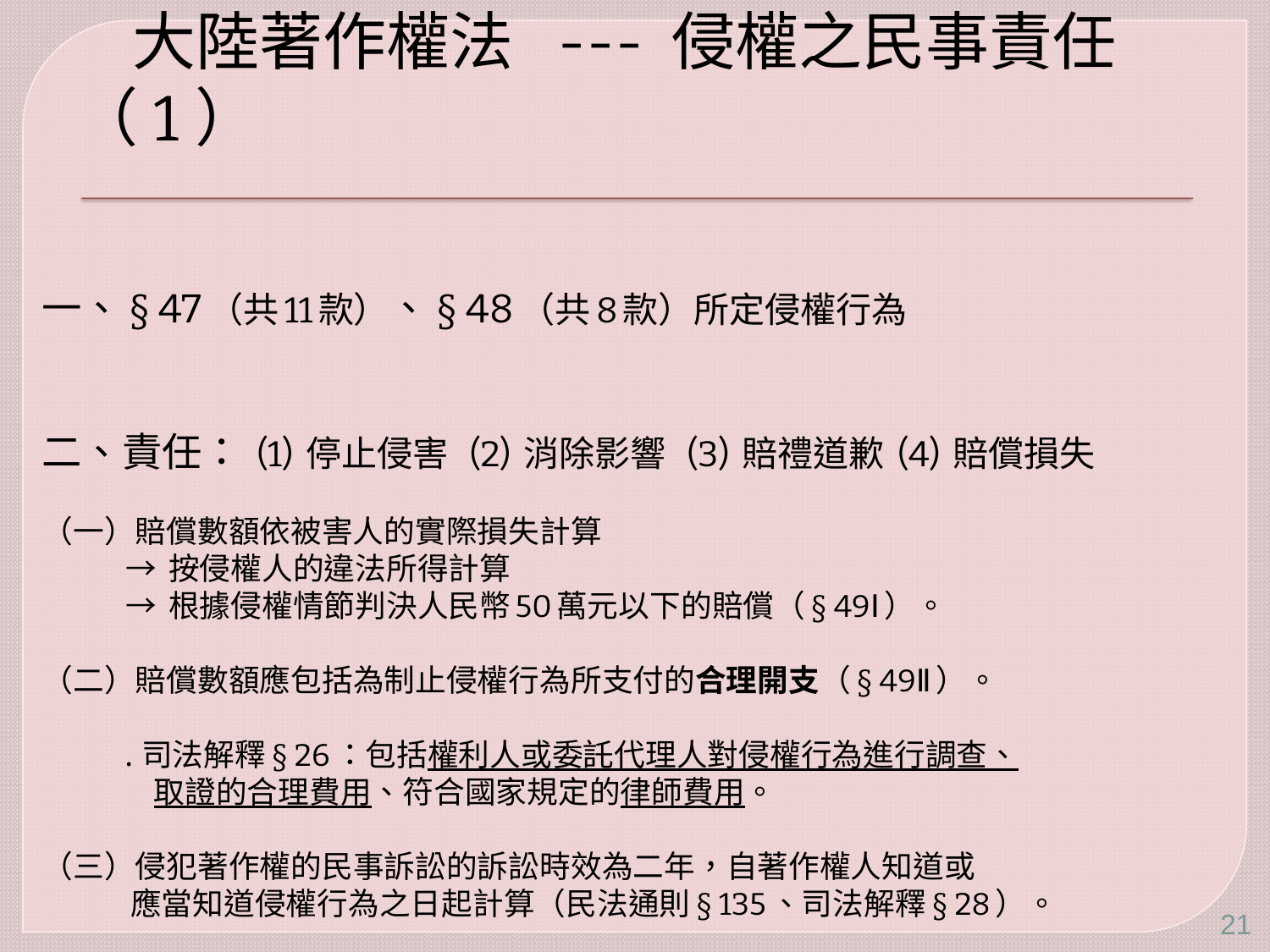

# 大陸著作權法  --- 侵權之民事責任（1）

一、§ 47（共11款）、§ 48（共8款）所定侵權行為

二、責任： (1) 停止侵害  (2) 消除影響  (3) 賠禮道歉 (4) 賠償損失

（一）賠償數額依被害人的實際損失計算
            → 按侵權人的違法所得計算
            → 根據侵權情節判決人民幣50萬元以下的賠償（§ 49Ⅰ）。

（二）賠償數額應包括為制止侵權行為所支付的合理開支（§ 49Ⅱ）。

            ․司法解釋§ 26：包括權利人或委託代理人對侵權行為進行調查、
                取證的合理費用、符合國家規定的律師費用。

（三）侵犯著作權的民事訴訟的訴訟時效為二年，自著作權人知道或
            應當知道侵權行為之日起計算（民法通則§ 135、司法解釋§ 28）。

21